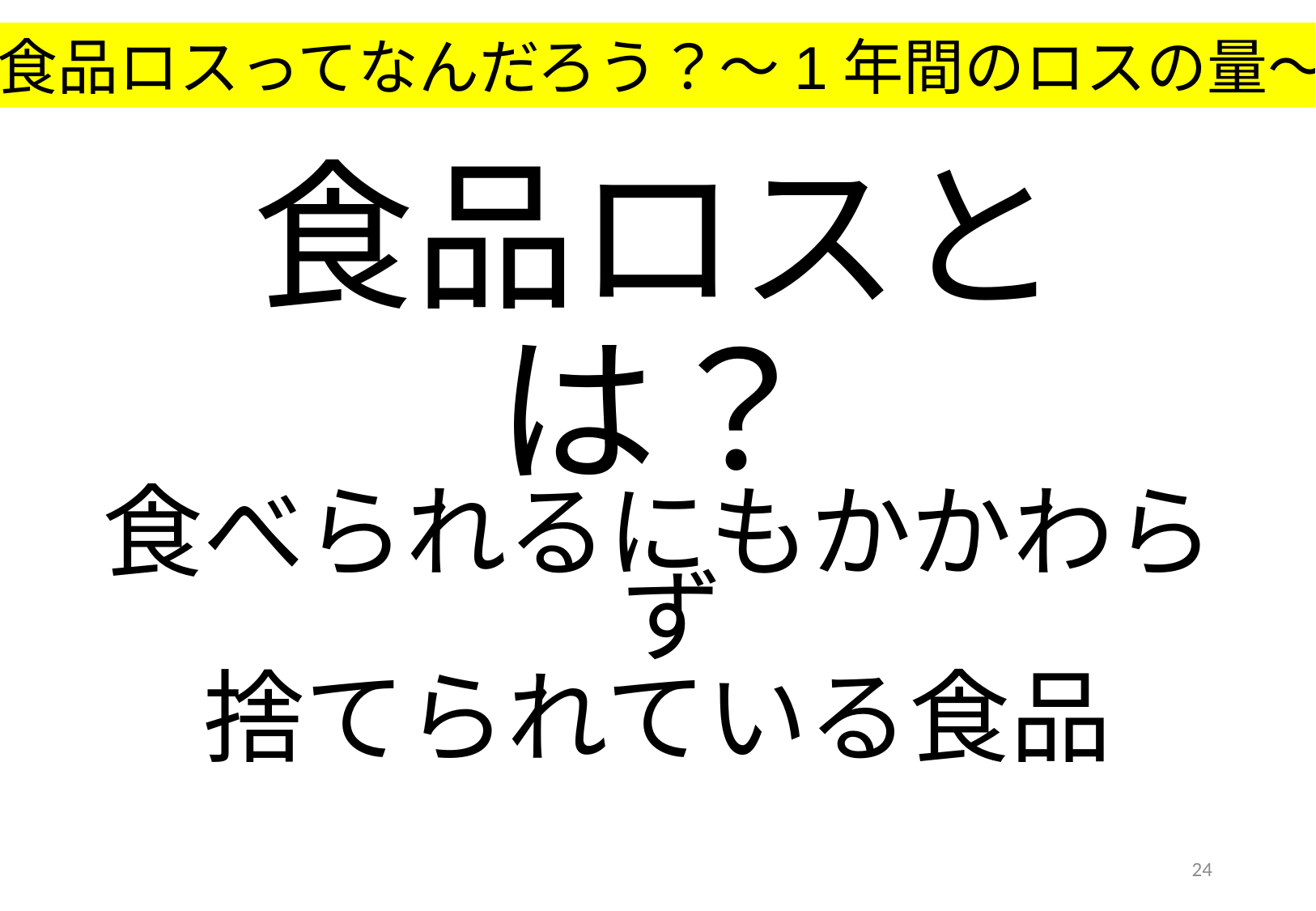

食品ロスってなんだろう？～1年間のロスの量～
# 食品ロスとは？
食べられるにもかかわらず
捨てられている食品
24